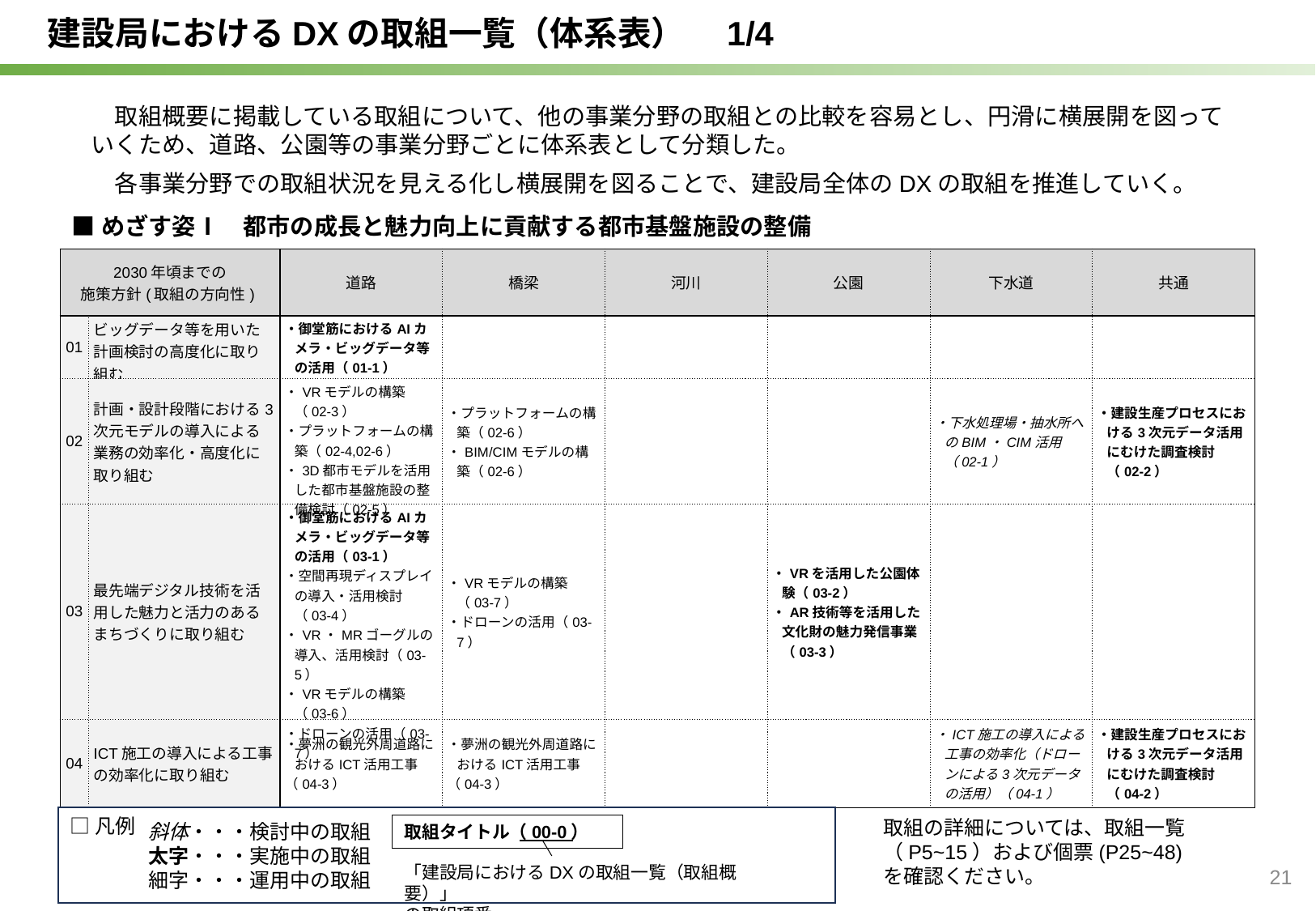

建設局におけるDXの取組一覧（体系表）　1/4
　取組概要に掲載している取組について、他の事業分野の取組との比較を容易とし、円滑に横展開を図っていくため、道路、公園等の事業分野ごとに体系表として分類した。
　各事業分野での取組状況を見える化し横展開を図ることで、建設局全体のDXの取組を推進していく。
■めざす姿Ⅰ　都市の成長と魅力向上に貢献する都市基盤施設の整備
| 2030年頃までの 施策方針(取組の方向性) |  | 道路 | 橋梁 | 河川 | 公園 | 下水道 | 共通 |
| --- | --- | --- | --- | --- | --- | --- | --- |
| 01 | ビッグデータ等を用いた計画検討の高度化に取り組む | ・御堂筋におけるAIカメラ・ビッグデータ等の活用（01-1） |  |  |  |  |  |
| 02 | 計画・設計段階における3次元モデルの導入による業務の効率化・高度化に取り組む | ・VRモデルの構築（02-3） ・プラットフォームの構築（02-4,02-6） ・3D都市モデルを活用した都市基盤施設の整備検討（02-5） | ・プラットフォームの構築（02-6） ・BIM/CIMモデルの構築（02-6） |  |  | ・下水処理場・抽水所へのBIM・CIM活用（02-1） | ・建設生産プロセスにおける3次元データ活用にむけた調査検討（02-2） |
| 03 | 最先端デジタル技術を活用した魅力と活力のあるまちづくりに取り組む | ・御堂筋におけるAIカメラ・ビッグデータ等の活用（03-1） ・空間再現ディスプレイの導入・活用検討（03-4） ・VR・MRゴーグルの導入、活用検討（03-5） ・VRモデルの構築（03-6） ・ドローンの活用（03-7） | ・VRモデルの構築（03-7） ・ドローンの活用（03-7） |  | ・VRを活用した公園体験（03-2） ・AR技術等を活用した文化財の魅力発信事業（03-3） |  |  |
| 04 | ICT施工の導入による工事の効率化に取り組む | ・夢洲の観光外周道路におけるICT活用工事 （04-3） | ・夢洲の観光外周道路におけるICT活用工事 （04-3） |  |  | ・ICT施工の導入による工事の効率化（ドローンによる3次元データの活用）（04-1） | ・建設生産プロセスにおける3次元データ活用にむけた調査検討（04-2） |
□凡例
取組の詳細については、取組一覧（P5~15）および個票(P25~48)を確認ください。
斜体・・・検討中の取組
太字・・・実施中の取組
細字・・・運用中の取組
取組タイトル（00-0）
「建設局におけるDXの取組一覧（取組概要）」
の取組項番
21